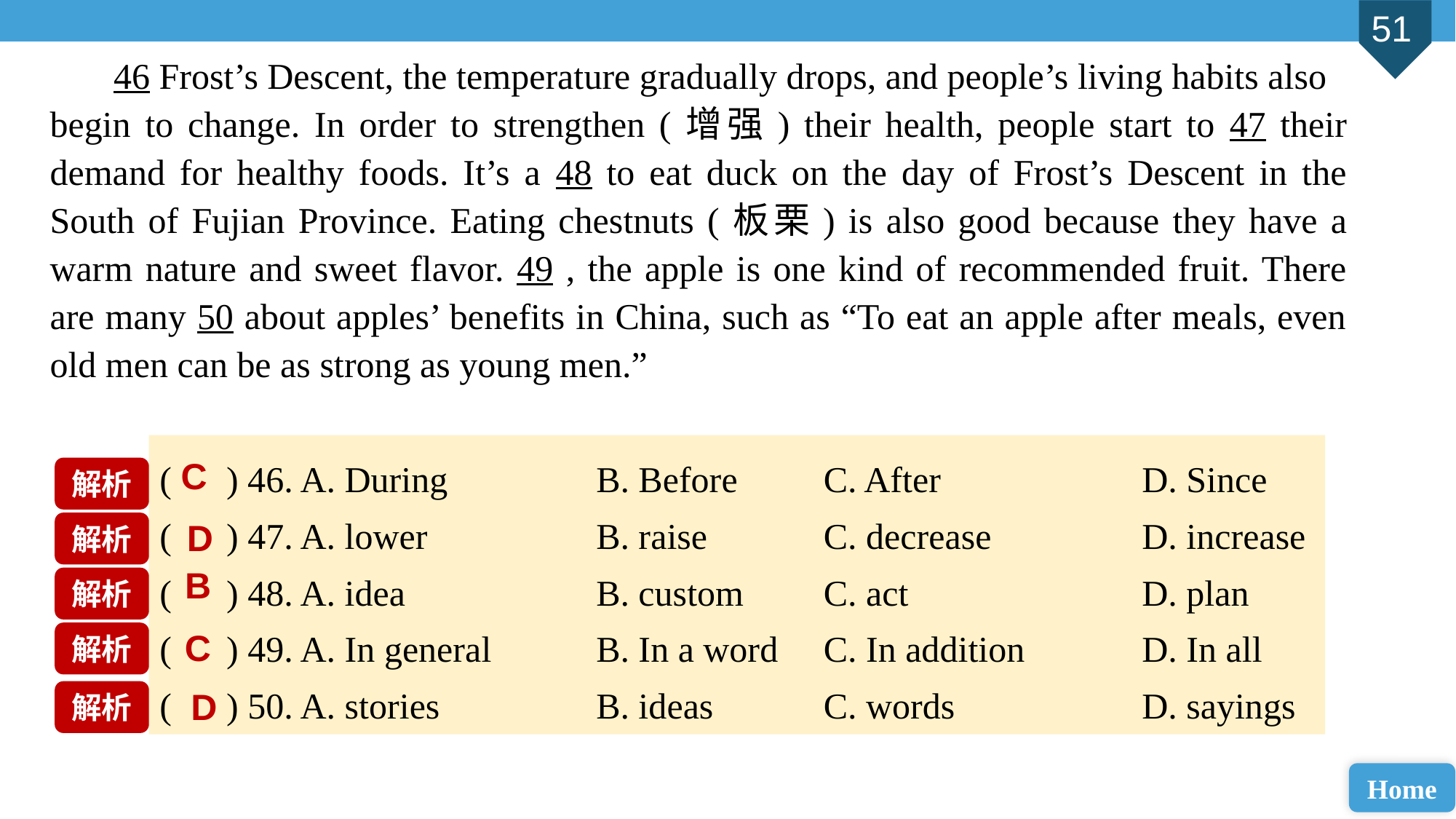

46 Frost’s Descent, the temperature gradually drops, and people’s living habits also
begin to change. In order to strengthen (增强) their health, people start to 47 their demand for healthy foods. It’s a 48 to eat duck on the day of Frost’s Descent in the South of Fujian Province. Eating chestnuts (板栗) is also good because they have a warm nature and sweet flavor. 49 , the apple is one kind of recommended fruit. There are many 50 about apples’ benefits in China, such as “To eat an apple after meals, even old men can be as strong as young men.”
(      ) 46. A. During 		B. Before 	 C. After 		D. Since
(      ) 47. A. lower 		B. raise	 C. decrease 		D. increase
(      ) 48. A. idea 		B. custom 	 C. act			D. plan
(      ) 49. A. In general 	B. In a word 	 C. In addition 	D. In all
(      ) 50. A. stories 		B. ideas 	 C. words 		D. sayings
C
解析
D
解析
B
解析
C
解析
D
解析